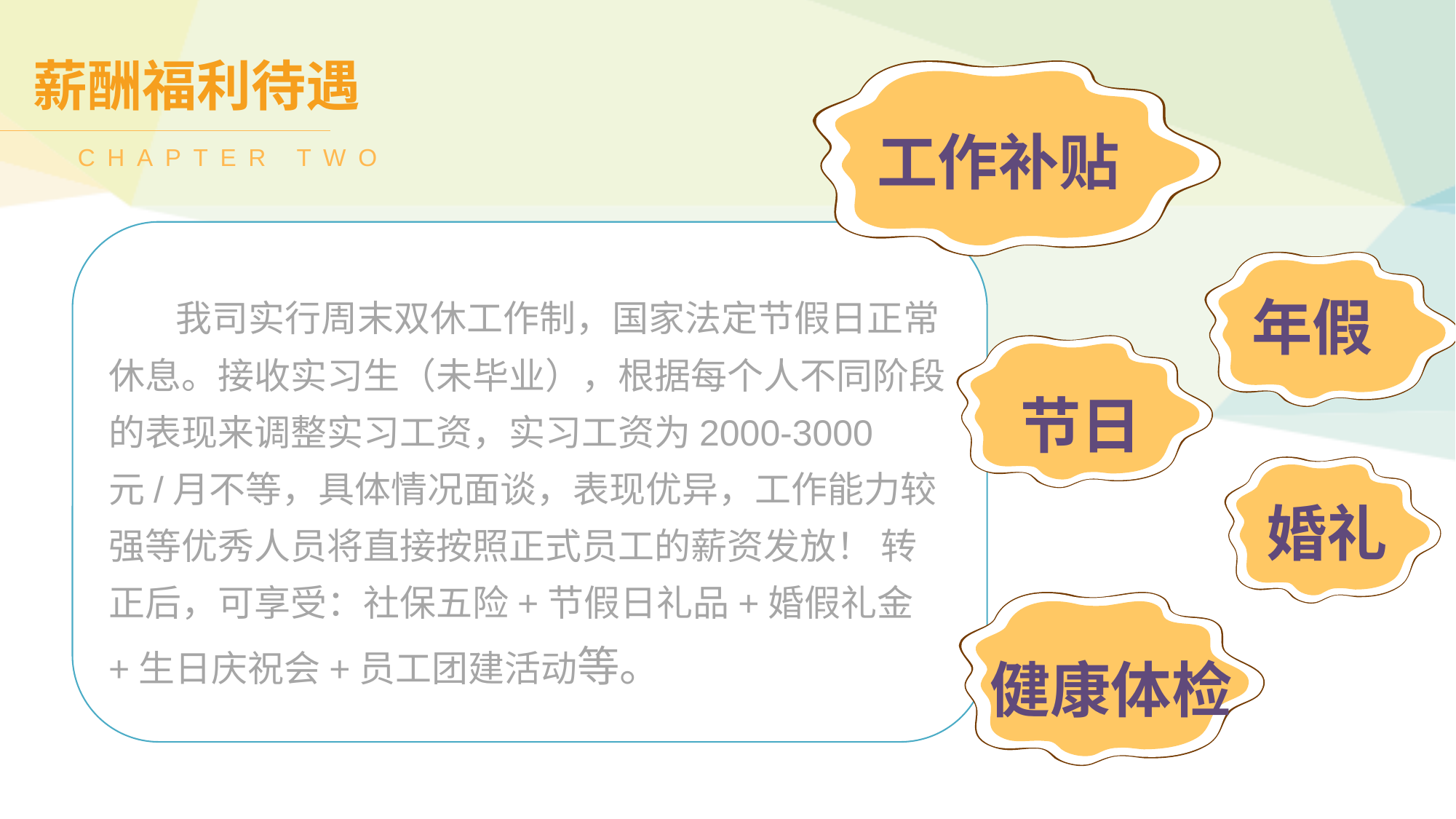

薪酬福利待遇
CHAPTER TWO

工作补贴
      我司实行周末双休工作制，国家法定节假日正常休息。接收实习生（未毕业），根据每个人不同阶段的表现来调整实习工资，实习工资为2000-3000元/月不等，具体情况面谈，表现优异，工作能力较强等优秀人员将直接按照正式员工的薪资发放！ 转正后，可享受：社保五险+节假日礼品+婚假礼金+生日庆祝会+员工团建活动等。

年假

节日
面试阶段

婚礼

健康体检